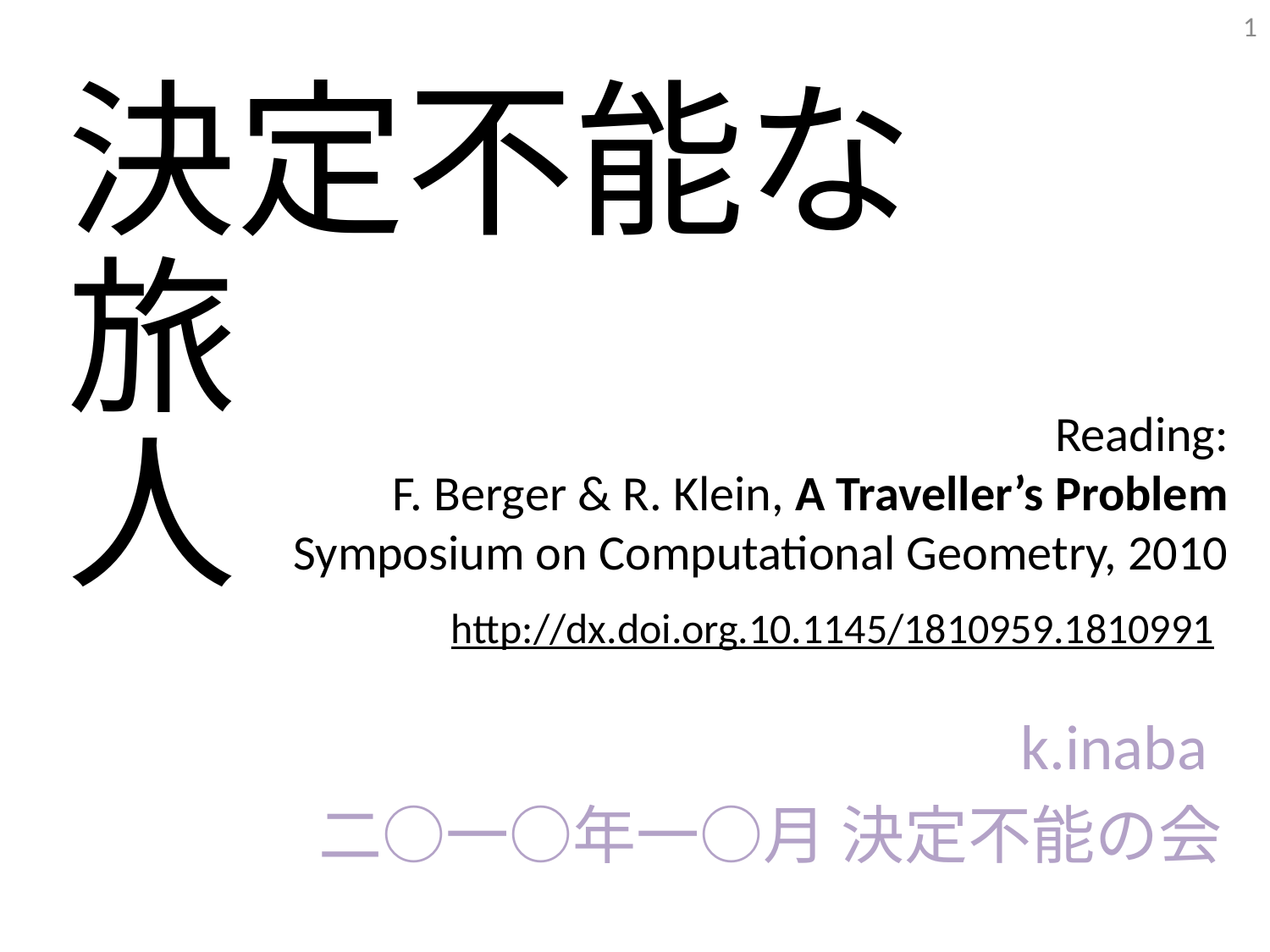

# 決定不能な 旅 人
Reading:
    F. Berger & R. Klein, A Traveller’s Problem
    Symposium on Computational Geometry, 2010
http://dx.doi.org.10.1145/1810959.1810991
k.inaba
二○一○年一○月 決定不能の会